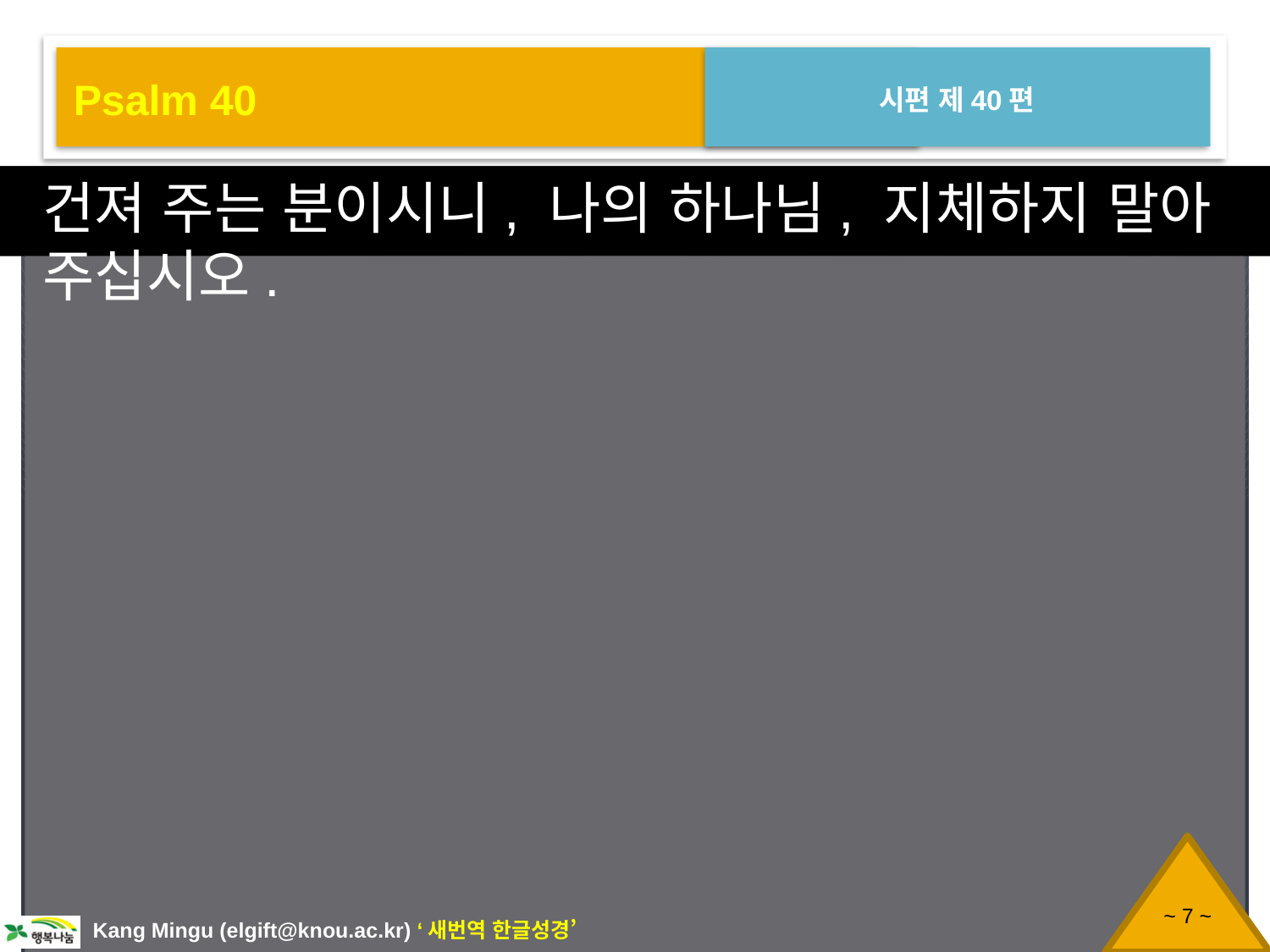

Psalm 40
시편 제40편
건져 주는 분이시니, 나의 하나님, 지체하지 말아 주십시오.